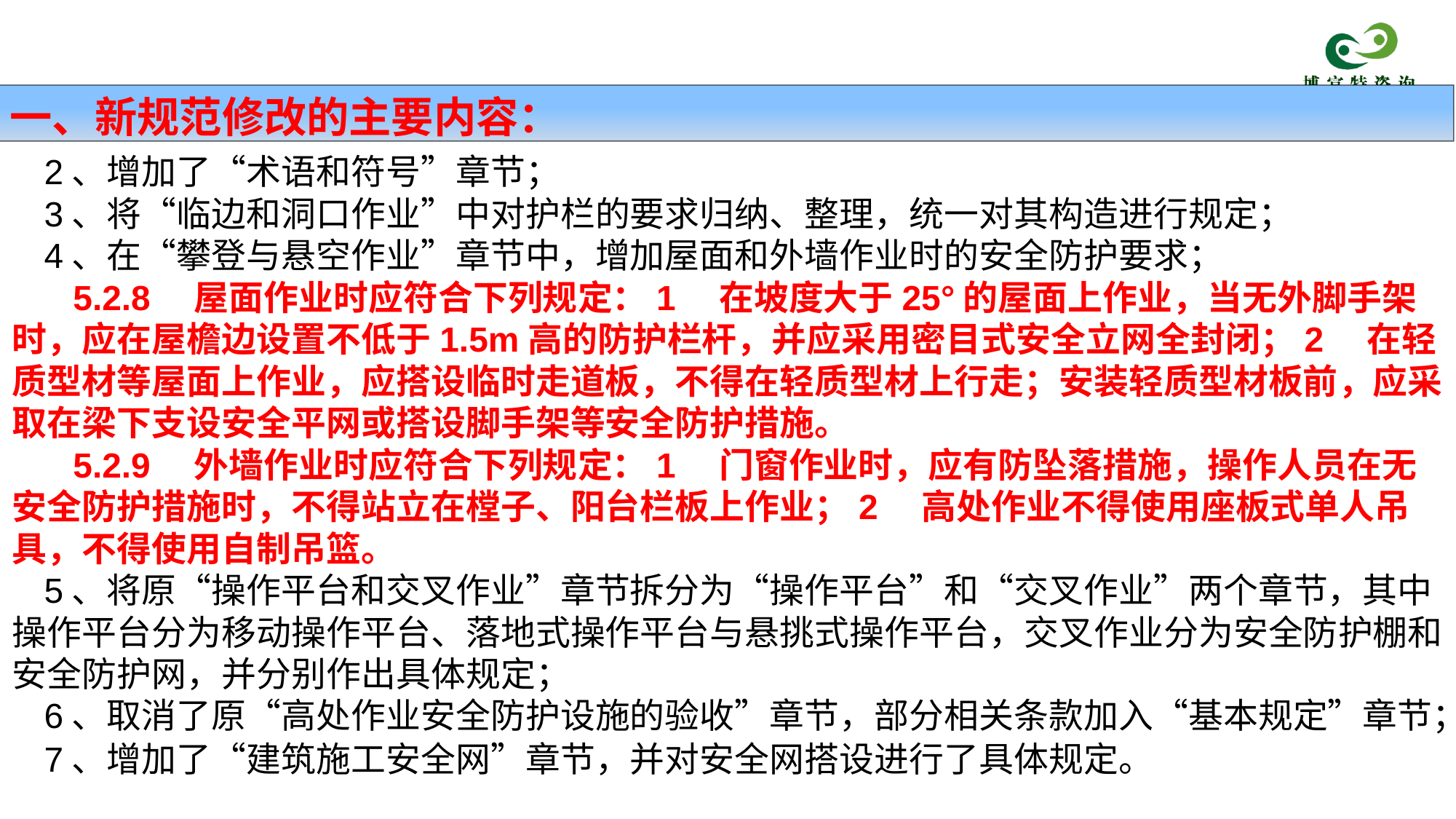

一、新规范修改的主要内容：

2、增加了“术语和符号”章节；
3、将“临边和洞口作业”中对护栏的要求归纳、整理，统一对其构造进行规定；
4、在“攀登与悬空作业”章节中，增加屋面和外墙作业时的安全防护要求；
   5.2.8　屋面作业时应符合下列规定：1　在坡度大于25°的屋面上作业，当无外脚手架时，应在屋檐边设置不低于1.5m高的防护栏杆，并应采用密目式安全立网全封闭；2　在轻质型材等屋面上作业，应搭设临时走道板，不得在轻质型材上行走；安装轻质型材板前，应采取在梁下支设安全平网或搭设脚手架等安全防护措施。
   5.2.9　外墙作业时应符合下列规定：1　门窗作业时，应有防坠落措施，操作人员在无安全防护措施时，不得站立在樘子、阳台栏板上作业；2　高处作业不得使用座板式单人吊具，不得使用自制吊篮。
5、将原“操作平台和交叉作业”章节拆分为“操作平台”和“交叉作业”两个章节，其中操作平台分为移动操作平台、落地式操作平台与悬挑式操作平台，交叉作业分为安全防护棚和安全防护网，并分别作出具体规定；
6、取消了原“高处作业安全防护设施的验收”章节，部分相关条款加入“基本规定”章节；
7、增加了“建筑施工安全网”章节，并对安全网搭设进行了具体规定。